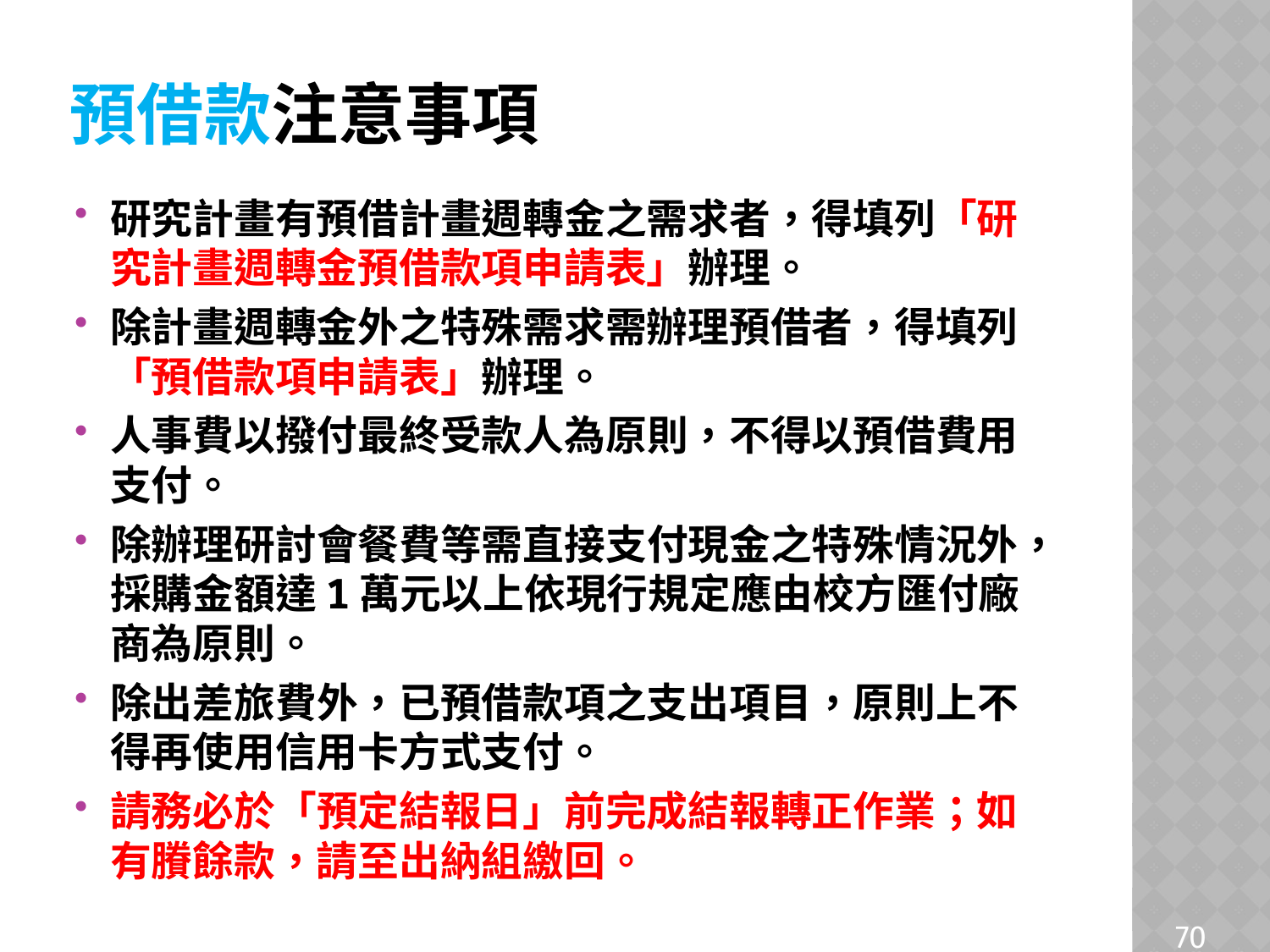

# 預借款注意事項
研究計畫有預借計畫週轉金之需求者，得填列「研究計畫週轉金預借款項申請表」辦理。
除計畫週轉金外之特殊需求需辦理預借者，得填列「預借款項申請表」辦理。
人事費以撥付最終受款人為原則，不得以預借費用支付。
除辦理研討會餐費等需直接支付現金之特殊情況外，採購金額達1萬元以上依現行規定應由校方匯付廠商為原則。
除出差旅費外，已預借款項之支出項目，原則上不得再使用信用卡方式支付。
請務必於「預定結報日」前完成結報轉正作業；如有賸餘款，請至出納組繳回。
70